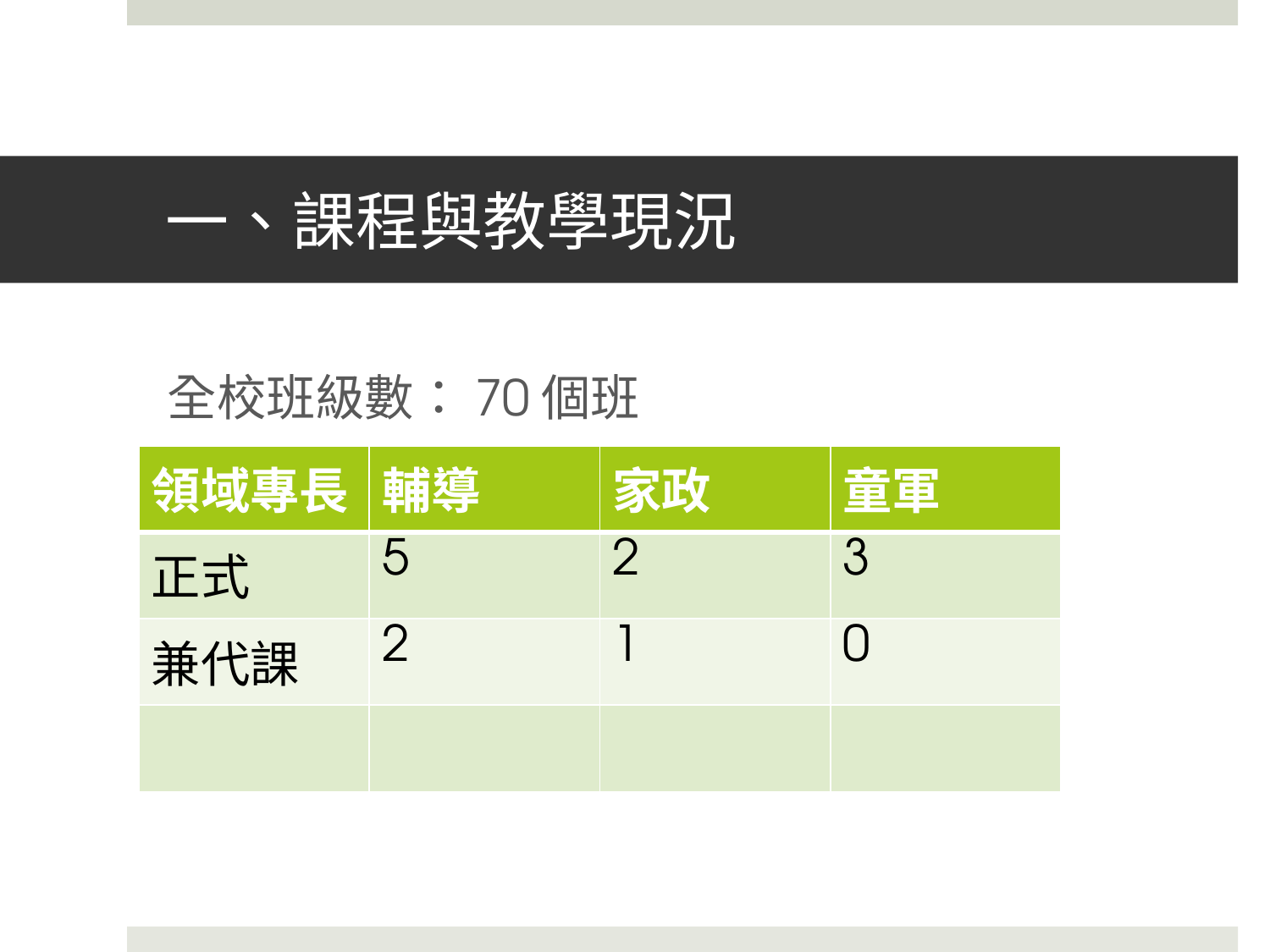

# 一、課程與教學現況
全校班級數：70個班
綜合領域教師數

| 領域專長 | 輔導 | 家政 | 童軍 |
| --- | --- | --- | --- |
| 正式 | 5 | 2 | 3 |
| 兼代課 | 2 | 1 | 0 |
|  |  |  |  |